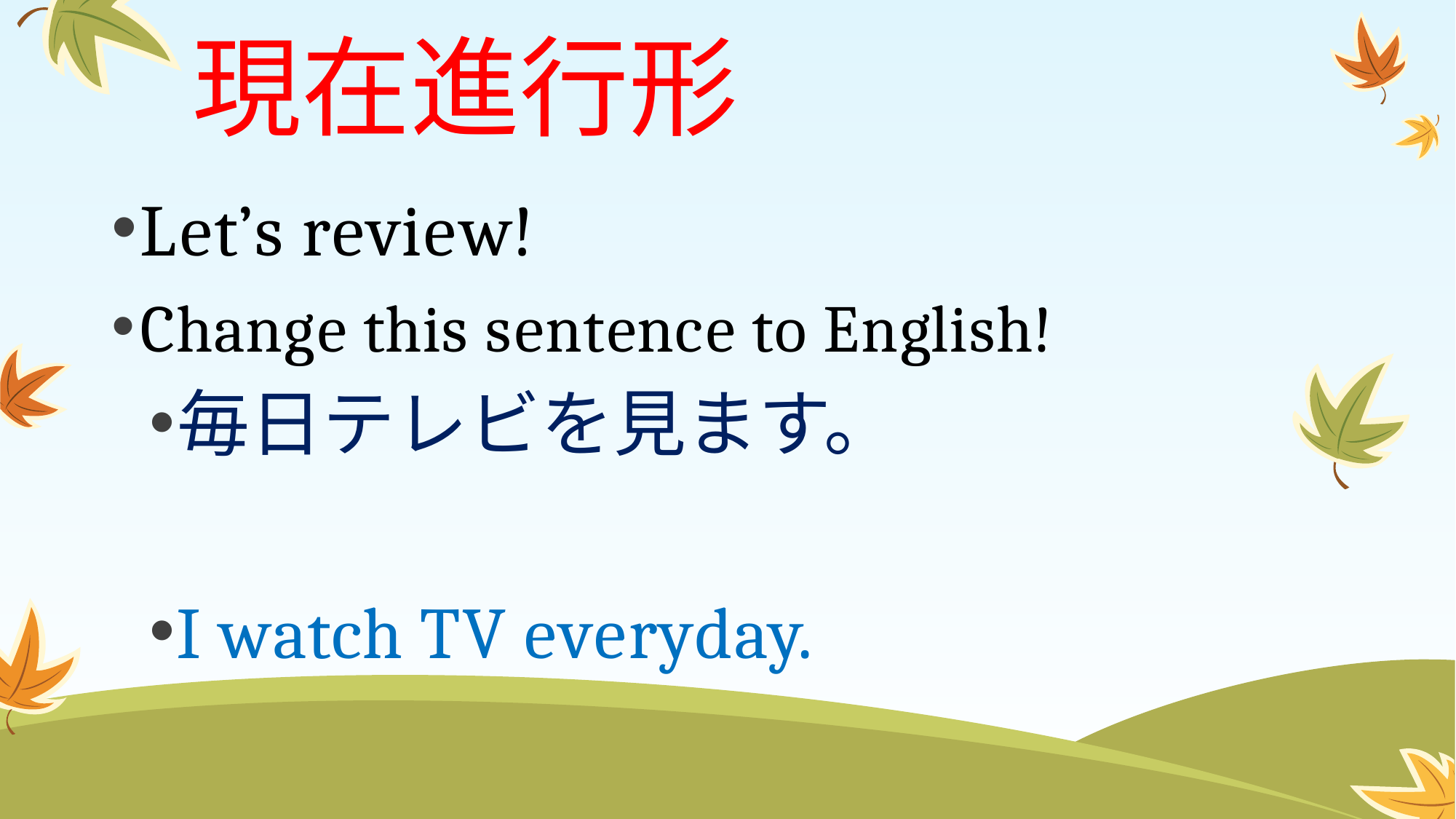

# 現在進行形
Let’s review!
Change this sentence to English!
毎日テレビを見ます。

I watch TV everyday.